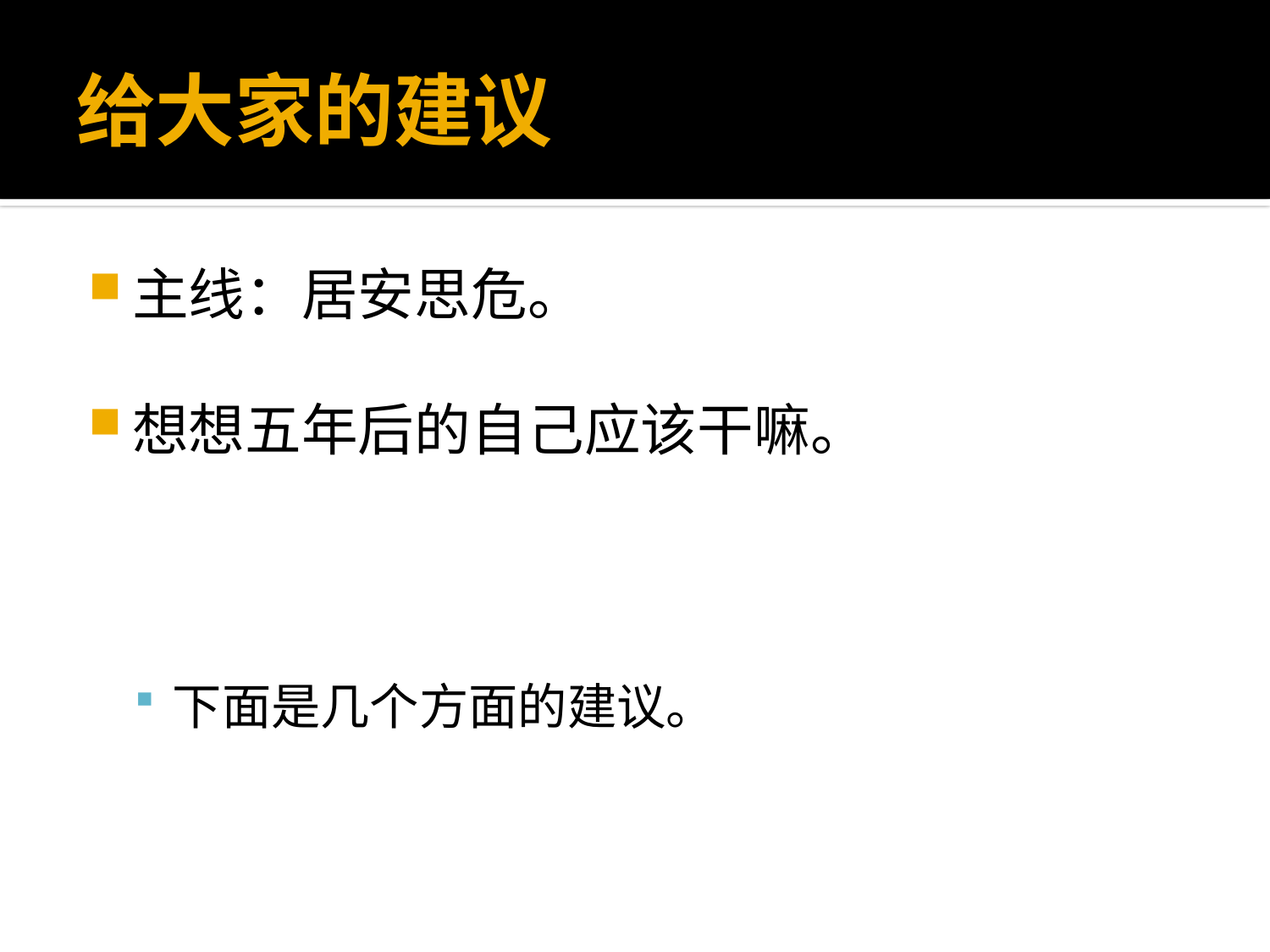

# 给大家的建议
主线：居安思危。

想想五年后的自己应该干嘛。

下面是几个方面的建议。